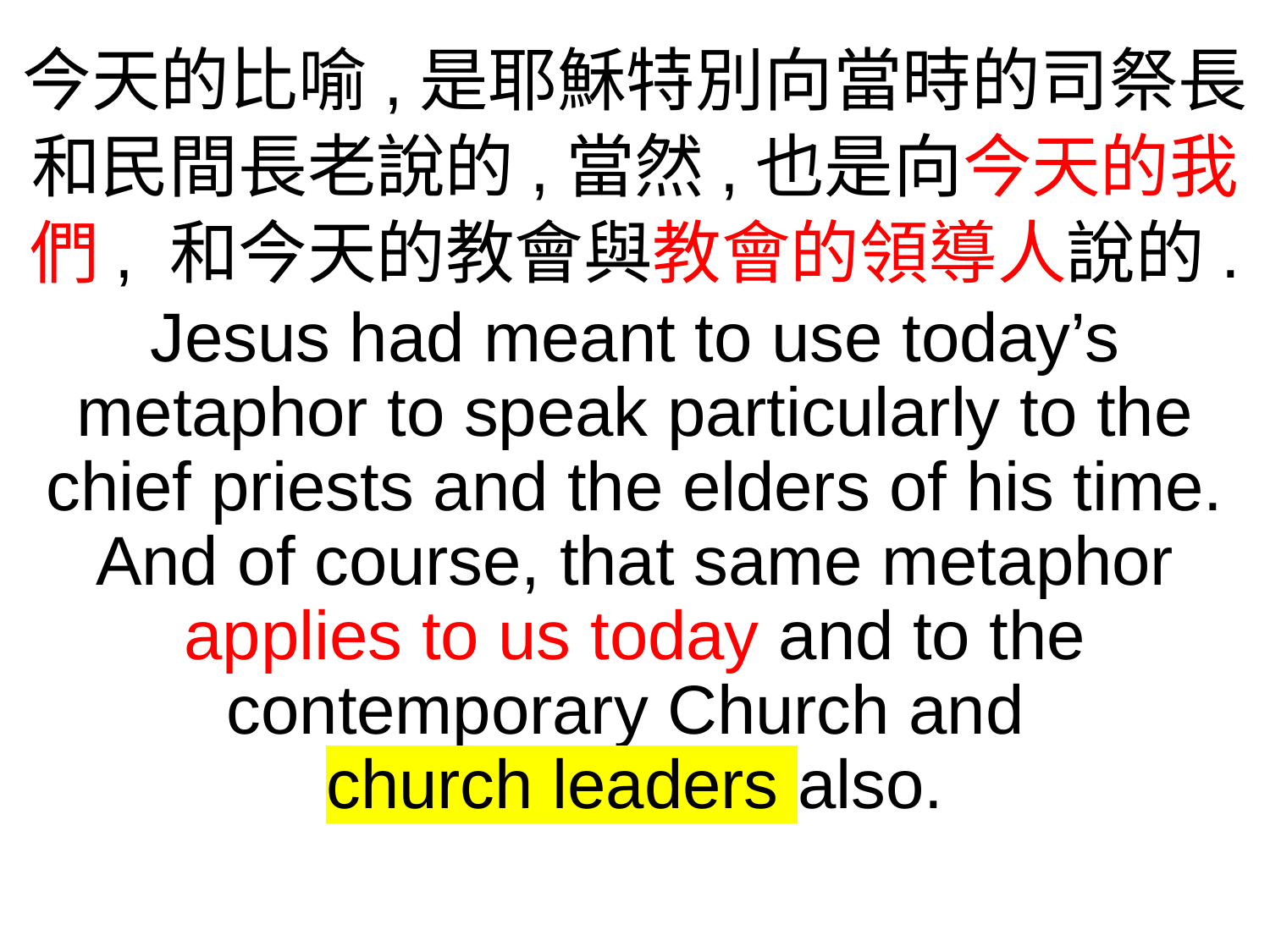

今天的比喻,是耶穌特別向當時的司祭長和民間長老說的,當然,也是向今天的我們, 和今天的教會與教會的領導人說的.
Jesus had meant to use today’s metaphor to speak particularly to the chief priests and the elders of his time. And of course, that same metaphor applies to us today and to the contemporary Church and
church leaders also.